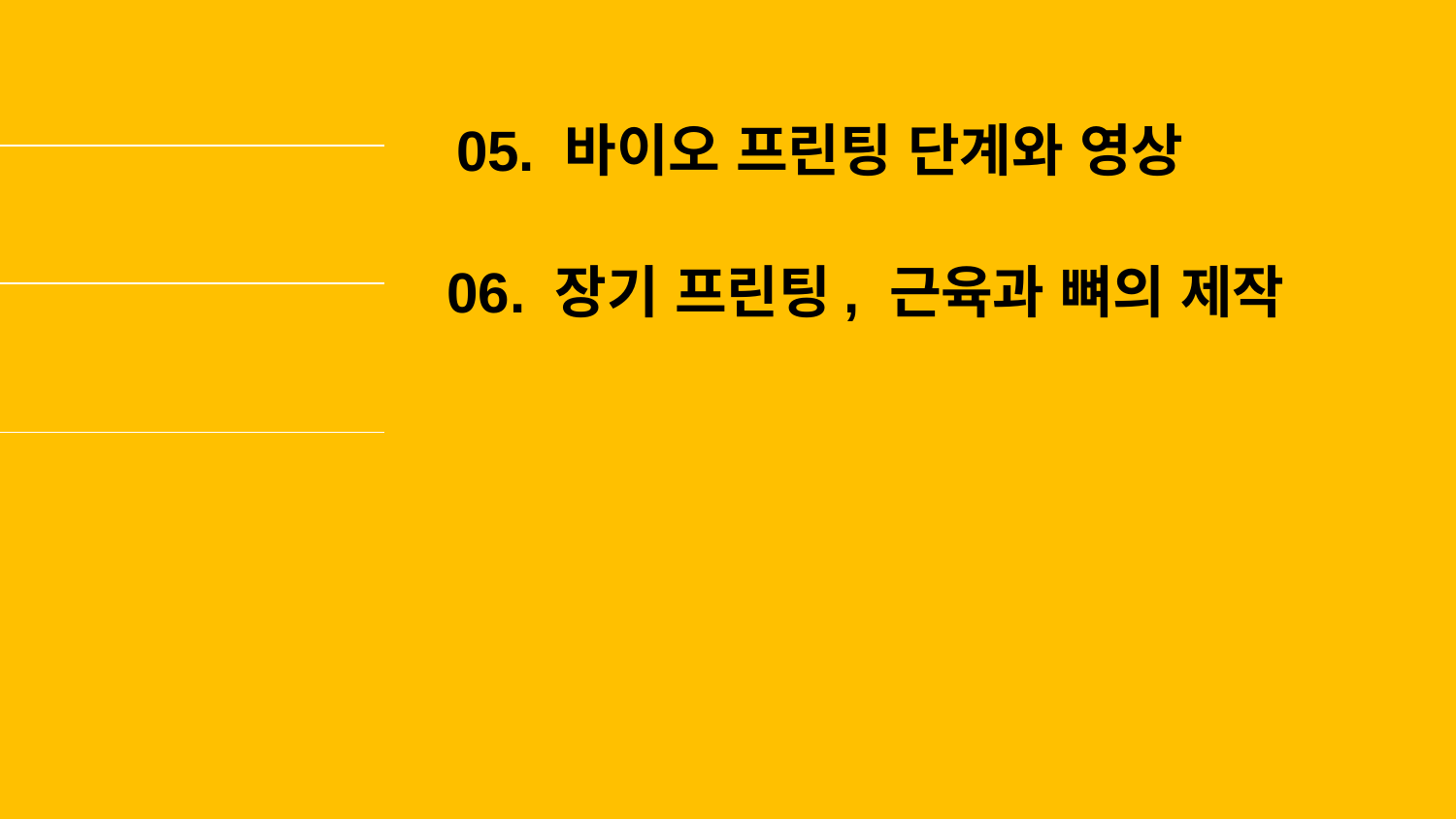

05. 바이오 프린팅 단계와 영상
06. 장기 프린팅, 근육과 뼈의 제작